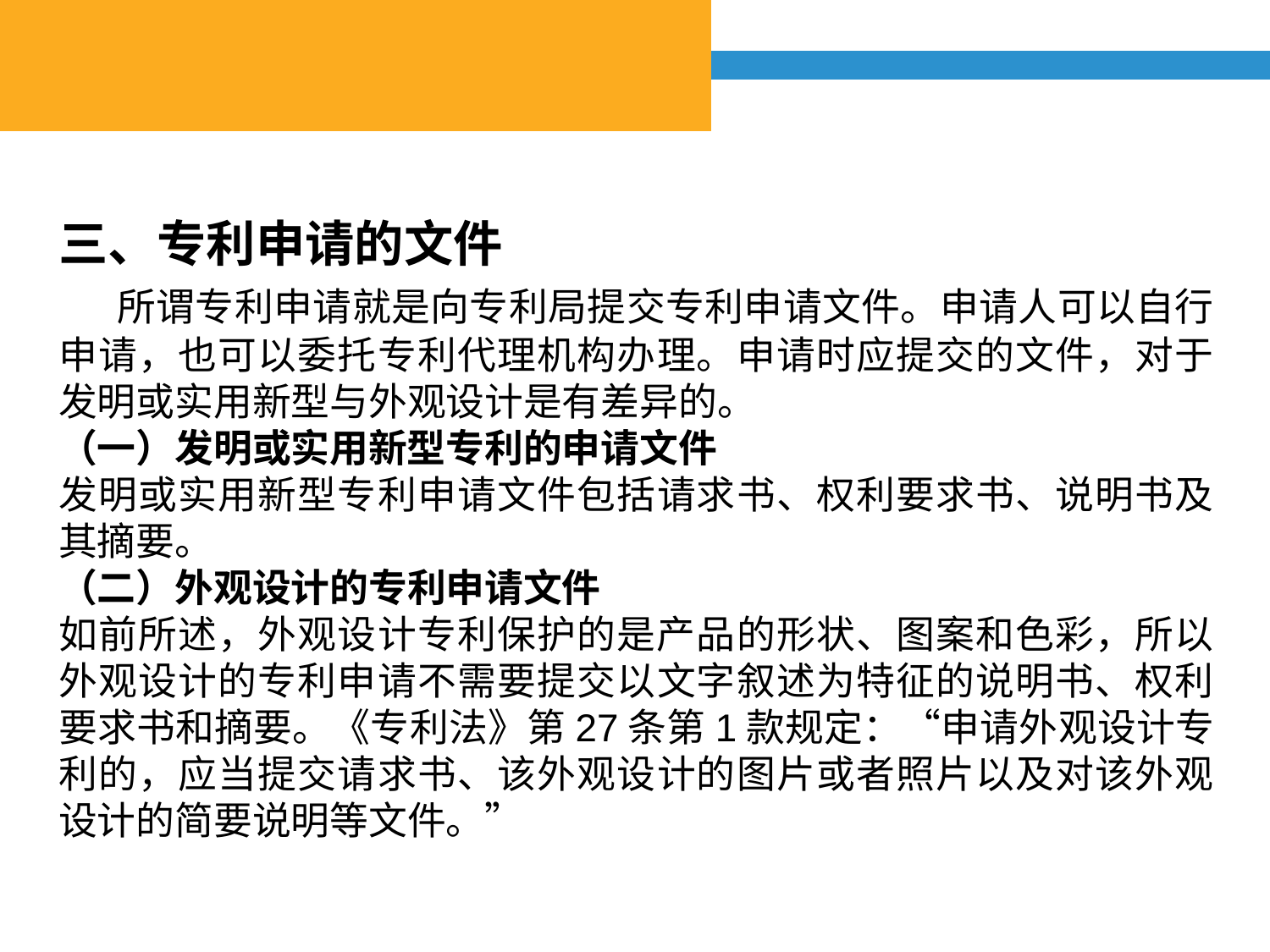

三、专利申请的文件
    所谓专利申请就是向专利局提交专利申请文件。申请人可以自行申请，也可以委托专利代理机构办理。申请时应提交的文件，对于发明或实用新型与外观设计是有差异的。
（一）发明或实用新型专利的申请文件
发明或实用新型专利申请文件包括请求书、权利要求书、说明书及其摘要。
（二）外观设计的专利申请文件
如前所述，外观设计专利保护的是产品的形状、图案和色彩，所以外观设计的专利申请不需要提交以文字叙述为特征的说明书、权利要求书和摘要。《专利法》第27条第1款规定：“申请外观设计专利的，应当提交请求书、该外观设计的图片或者照片以及对该外观设计的简要说明等文件。”